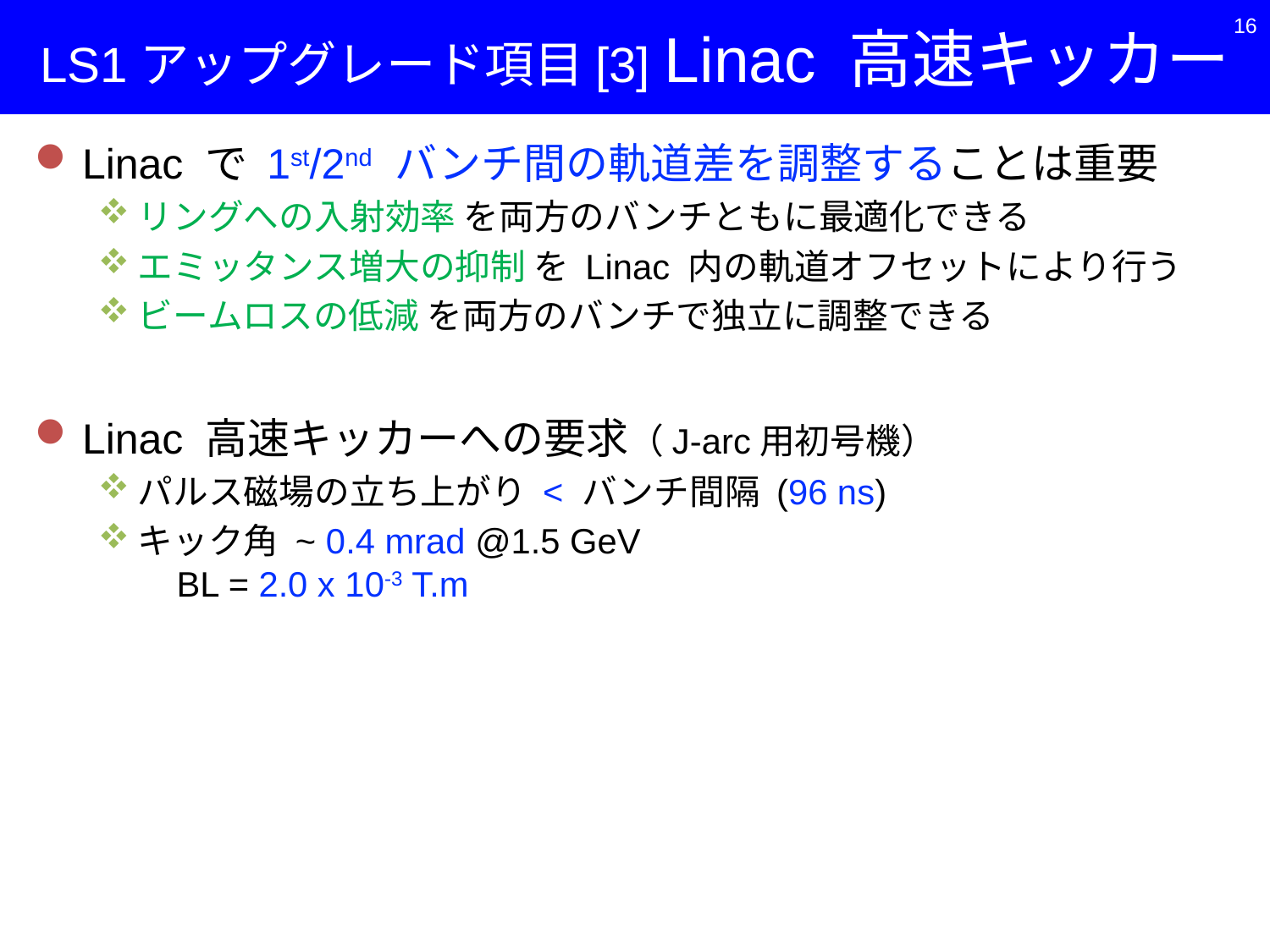

# LS1アップグレード項目[3] Linac 高速キッカー
16
Linac で 1st/2nd バンチ間の軌道差を調整することは重要
リングへの入射効率 を両方のバンチともに最適化できる
エミッタンス増大の抑制 を Linac 内の軌道オフセットにより行う
ビームロスの低減 を両方のバンチで独立に調整できる

Linac 高速キッカーへの要求（J-arc用初号機）
パルス磁場の立ち上がり < バンチ間隔 (96 ns)
キック角 ~ 0.4 mrad @1.5 GeV
    BL = 2.0 x 10-3 T.m